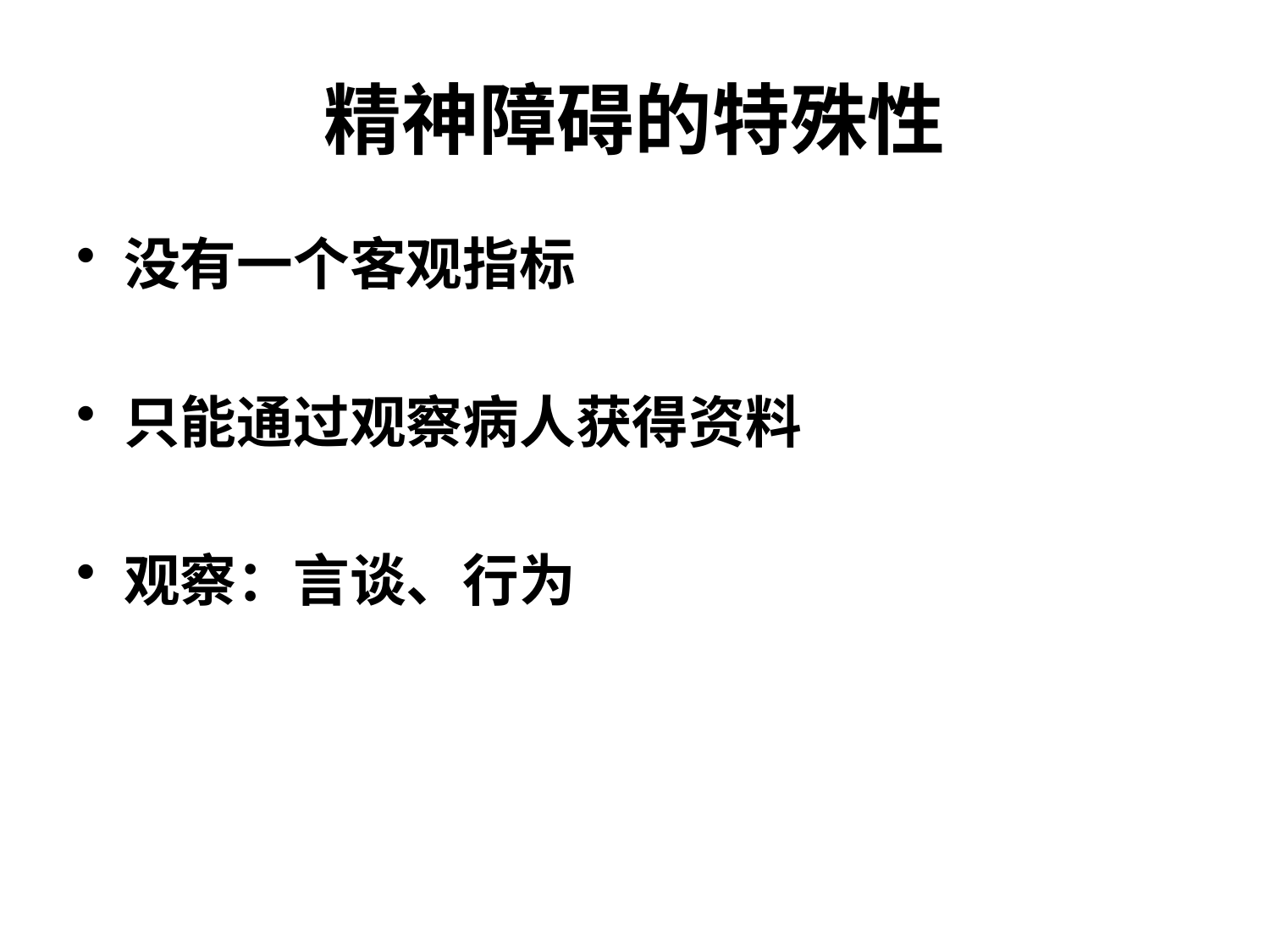

# 精神障碍的特殊性
没有一个客观指标

只能通过观察病人获得资料

观察：言谈、行为